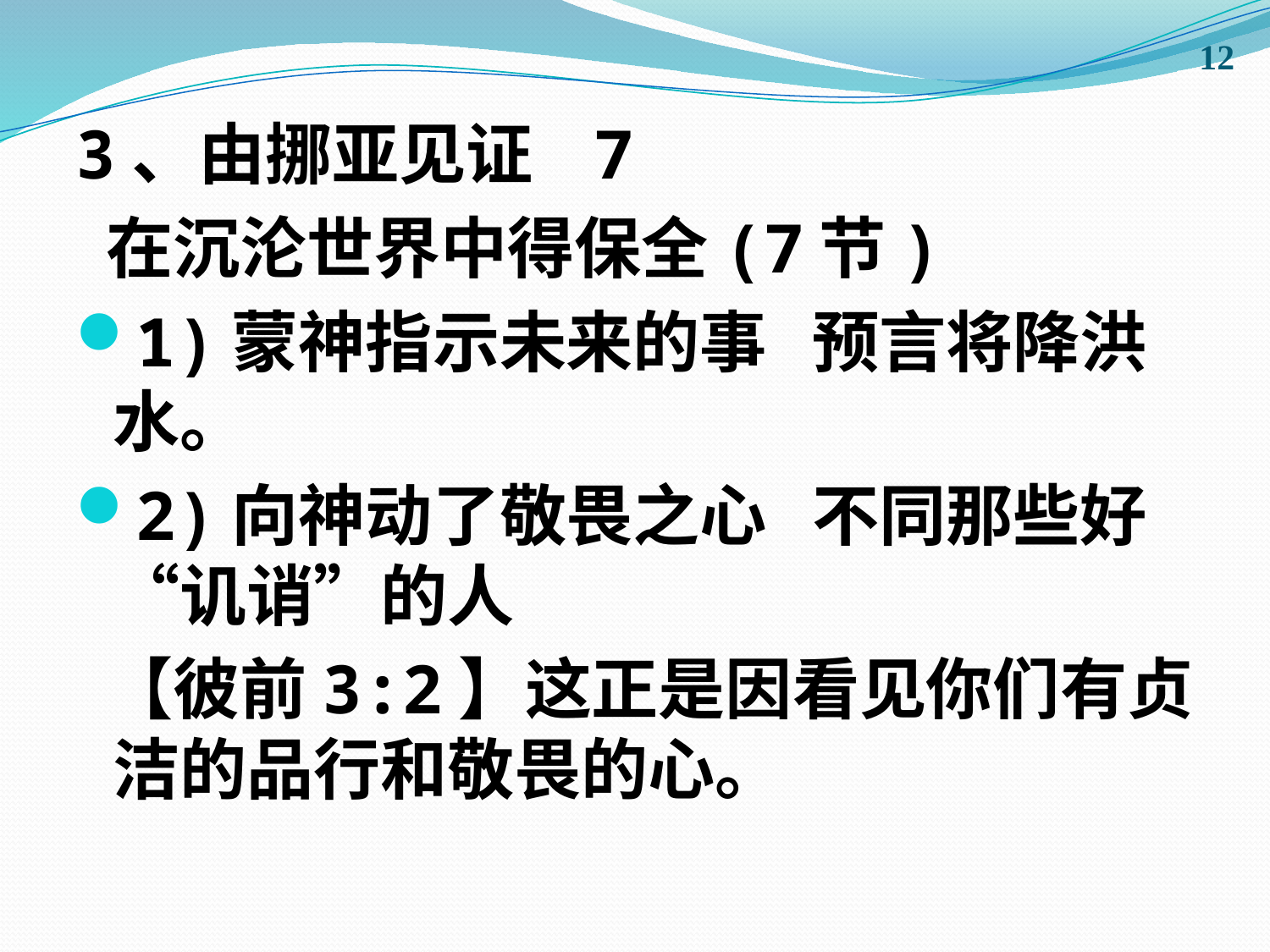

12
3、由挪亚见证   7
 在沉沦世界中得保全(7节)
1)蒙神指示未来的事   预言将降洪水。
2)向神动了敬畏之心   不同那些好“讥诮”的人
 【彼前3:2】这正是因看见你们有贞洁的品行和敬畏的心。